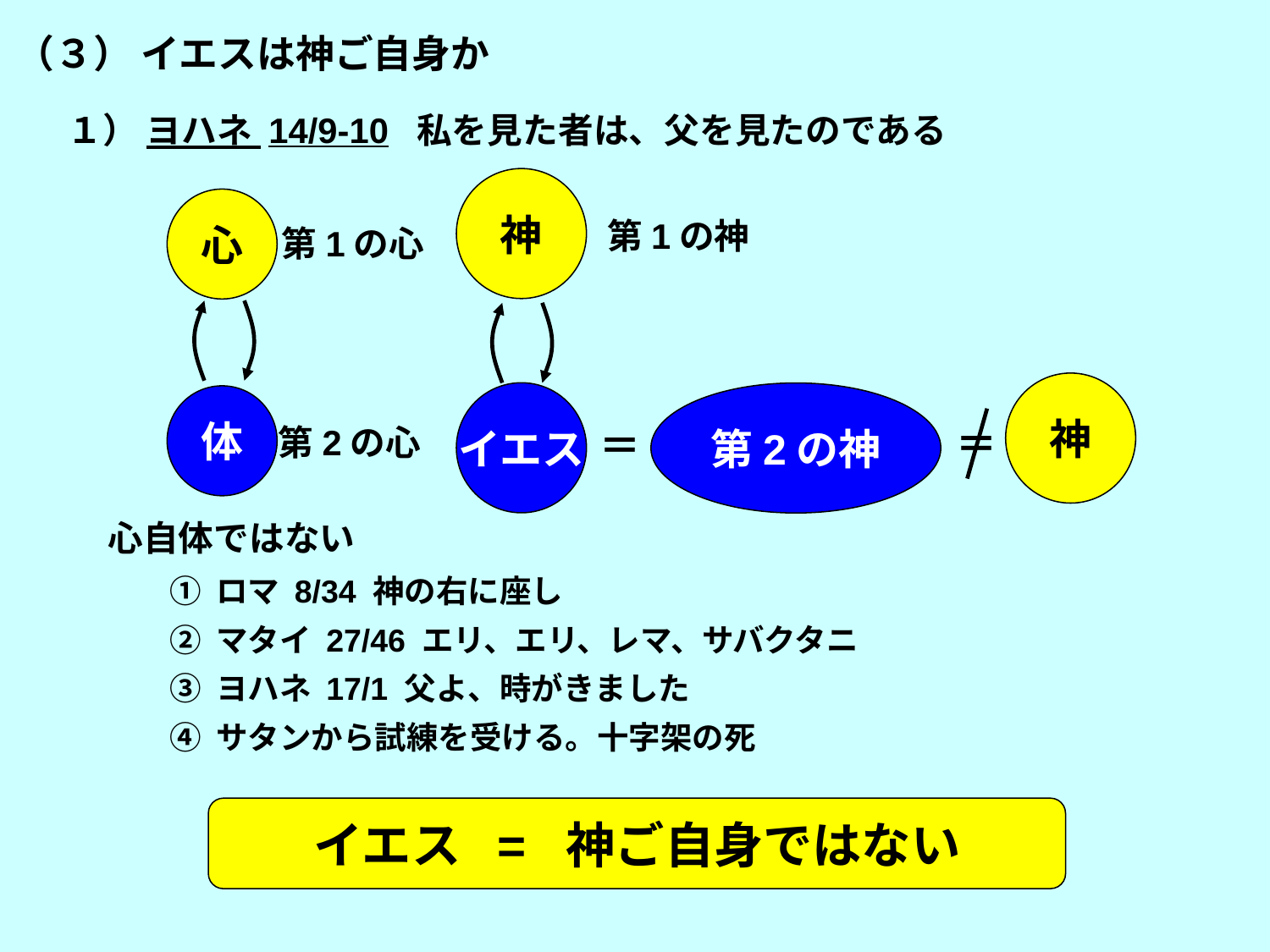

（３） イエスは神ご自身か
１） ヨハネ 14/9-10  私を見た者は、父を見たのである
神
心
第1の神
第1の心

神
イエス
第2の神
体

＝
＝
第2の心
心自体ではない
① ロマ 8/34 神の右に座し
② マタイ 27/46 エリ、エリ、レマ、サバクタニ
③ ヨハネ 17/1 父よ、時がきました
④ サタンから試練を受ける。十字架の死
イエス  =  神ご自身ではない